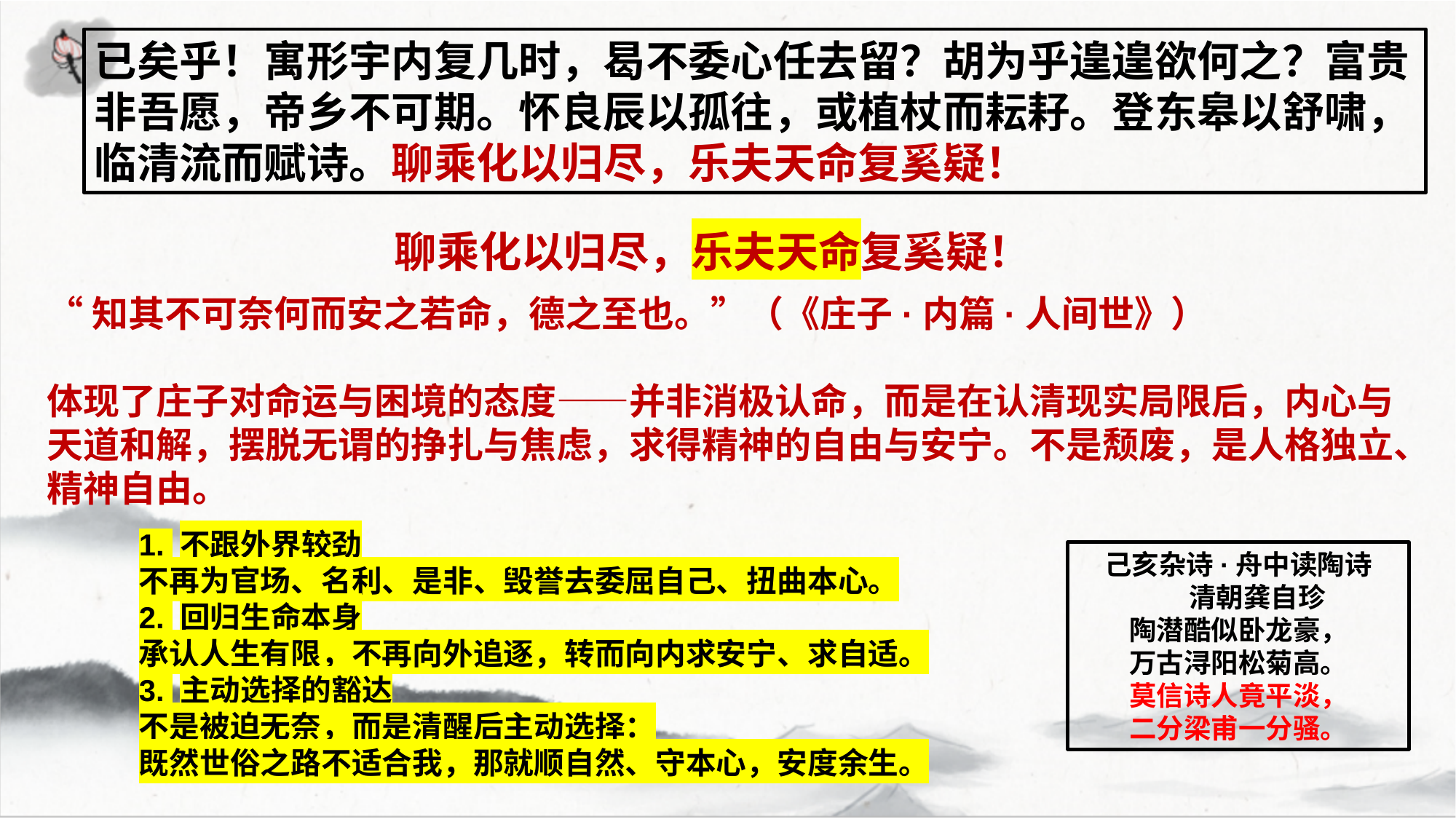

已矣乎！寓形宇内复几时，曷不委心任去留？胡为乎遑遑欲何之？富贵非吾愿，帝乡不可期。怀良辰以孤往，或植杖而耘耔。登东皋以舒啸，临清流而赋诗。聊乘化以归尽，乐夫天命复奚疑！
聊乘化以归尽，乐夫天命复奚疑！
“知其不可奈何而安之若命，德之至也。”（《庄子·内篇·人间世》）

体现了庄子对命运与困境的态度——并非消极认命，而是在认清现实局限后，内心与天道和解，摆脱无谓的挣扎与焦虑，求得精神的自由与安宁。不是颓废，是人格独立、精神自由。
1. 不跟外界较劲
不再为官场、名利、是非、毁誉去委屈自己、扭曲本心。
2. 回归生命本身
承认人生有限，不再向外追逐，转而向内求安宁、求自适。
3. 主动选择的豁达
不是被迫无奈，而是清醒后主动选择：
既然世俗之路不适合我，那就顺自然、守本心，安度余生。
己亥杂诗·舟中读陶诗
     清朝龚自珍
陶潜酷似卧龙豪，
万古浔阳松菊高。
莫信诗人竟平淡，
二分梁甫一分骚。